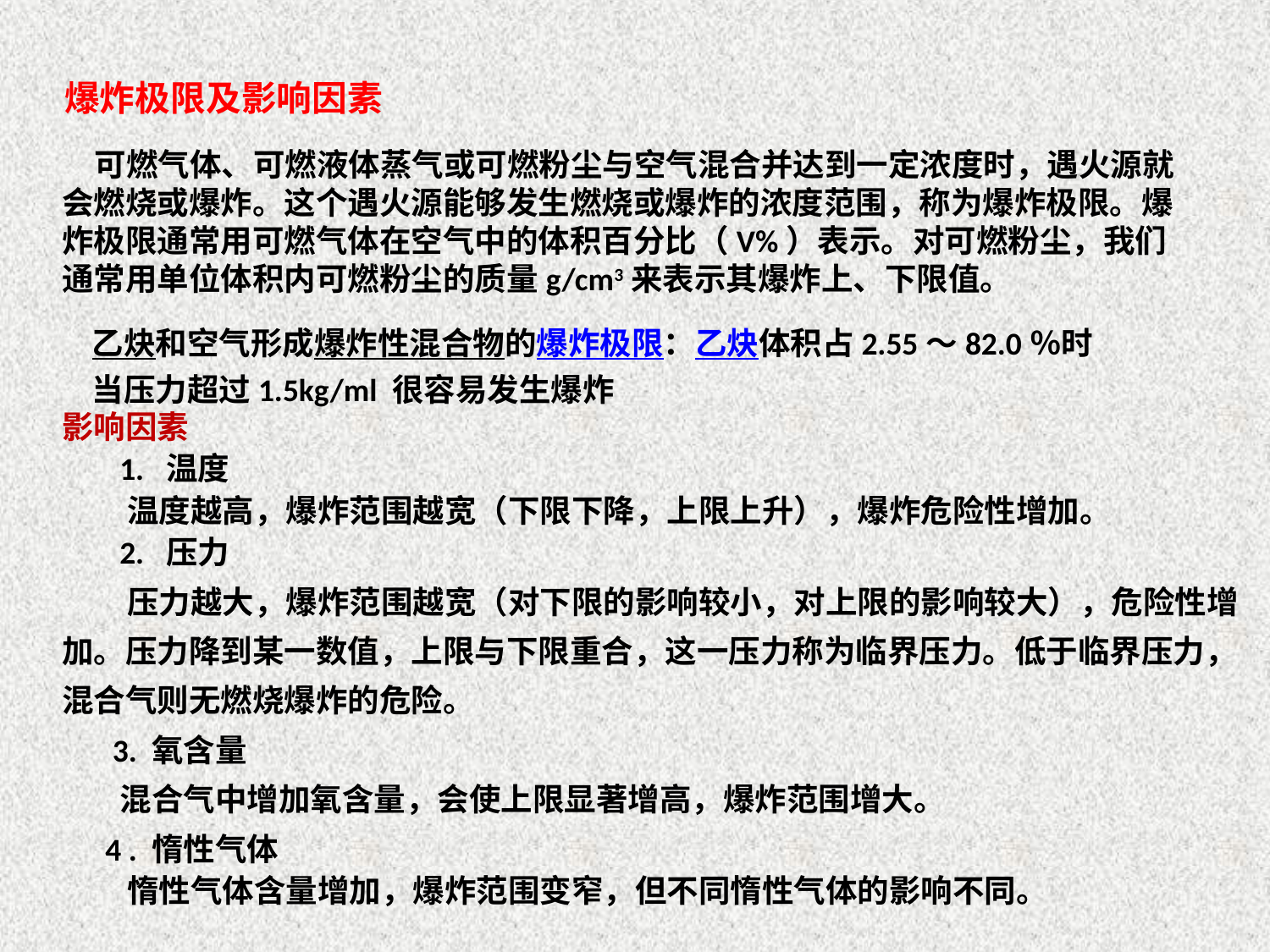

爆炸极限及影响因素
        可燃气体、可燃液体蒸气或可燃粉尘与空气混合并达到一定浓度时，遇火源就
会燃烧或爆炸。这个遇火源能够发生燃烧或爆炸的浓度范围，称为爆炸极限。爆
炸极限通常用可燃气体在空气中的体积百分比（V%）表示。对可燃粉尘，我们
通常用单位体积内可燃粉尘的质量g/cm3来表示其爆炸上、下限值。
乙炔和空气形成爆炸性混合物的爆炸极限：乙炔体积占2.55～82.0％时
当压力超过1.5kg/ml 很容易发生爆炸
影响因素
        1.  温度
        温度越高，爆炸范围越宽（下限下降，上限上升），爆炸危险性增加。
        2.  压力
        压力越大，爆炸范围越宽（对下限的影响较小，对上限的影响较大），危险性增加。压力降到某一数值，上限与下限重合，这一压力称为临界压力。低于临界压力，混合气则无燃烧爆炸的危险。
       3. 氧含量
       混合气中增加氧含量，会使上限显著增高，爆炸范围增大。
      4 . 惰性气体
        惰性气体含量增加，爆炸范围变窄，但不同惰性气体的影响不同。